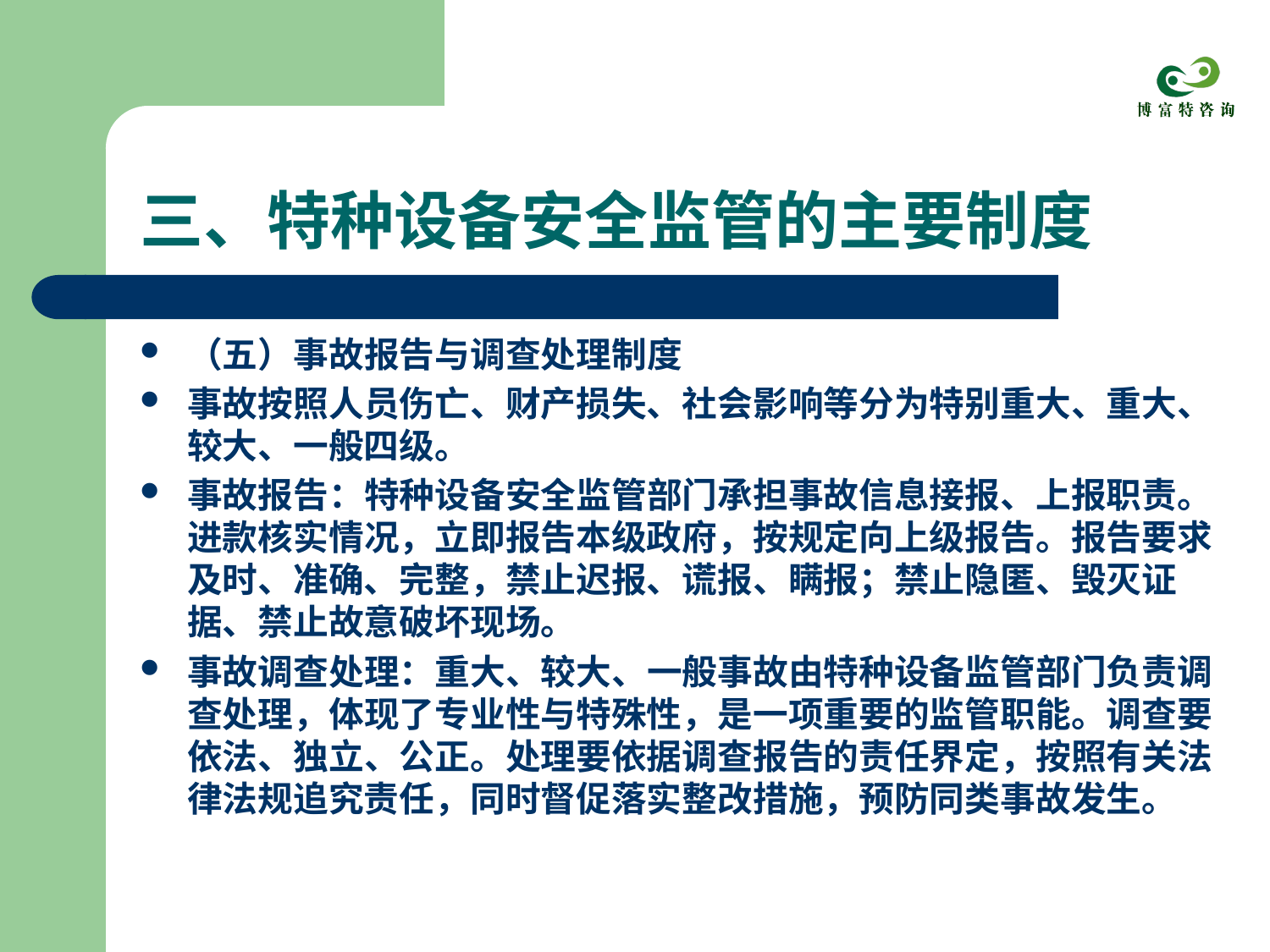

# 三、特种设备安全监管的主要制度
（五）事故报告与调查处理制度
事故按照人员伤亡、财产损失、社会影响等分为特别重大、重大、较大、一般四级。
事故报告：特种设备安全监管部门承担事故信息接报、上报职责。进款核实情况，立即报告本级政府，按规定向上级报告。报告要求及时、准确、完整，禁止迟报、谎报、瞒报；禁止隐匿、毁灭证据、禁止故意破坏现场。
事故调查处理：重大、较大、一般事故由特种设备监管部门负责调查处理，体现了专业性与特殊性，是一项重要的监管职能。调查要依法、独立、公正。处理要依据调查报告的责任界定，按照有关法律法规追究责任，同时督促落实整改措施，预防同类事故发生。